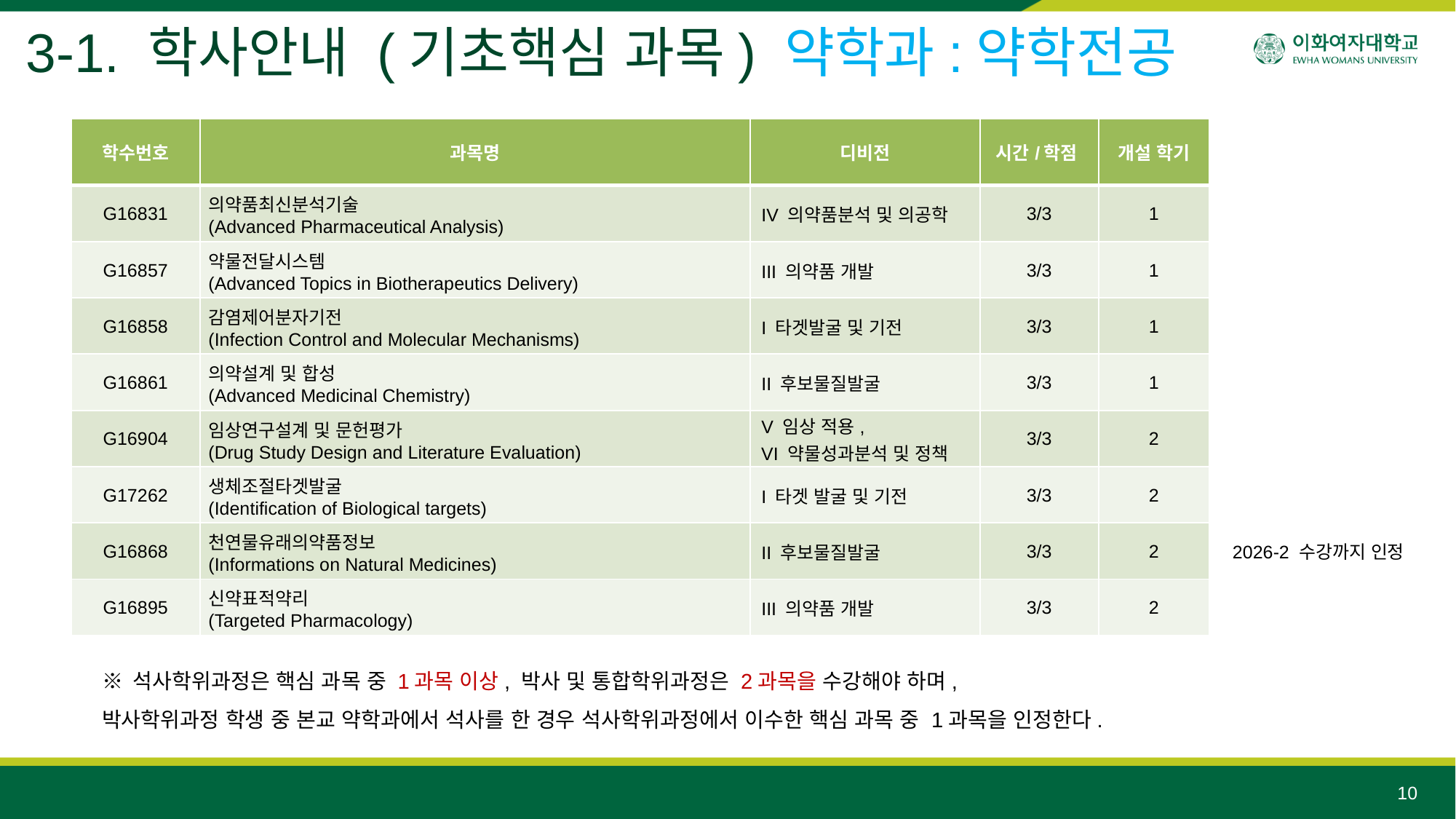

3-1. 학사안내 (기초핵심 과목) 약학과:약학전공
| 학수번호 | 과목명 | 디비전 | 시간/학점 | 개설 학기 |
| --- | --- | --- | --- | --- |
| G16831 | 의약품최신분석기술 (Advanced Pharmaceutical Analysis) | IV 의약품분석 및 의공학 | 3/3 | 1 |
| G16857 | 약물전달시스템 (Advanced Topics in Biotherapeutics Delivery) | III 의약품 개발 | 3/3 | 1 |
| G16858 | 감염제어분자기전 (Infection Control and Molecular Mechanisms) | I 타겟발굴 및 기전 | 3/3 | 1 |
| G16861 | 의약설계 및 합성 (Advanced Medicinal Chemistry) | II 후보물질발굴 | 3/3 | 1 |
| G16904 | 임상연구설계 및 문헌평가 (Drug Study Design and Literature Evaluation) | V 임상 적용, VI 약물성과분석 및 정책 | 3/3 | 2 |
| G17262 | 생체조절타겟발굴 (Identification of Biological targets) | I 타겟 발굴 및 기전 | 3/3 | 2 |
| G16868 | 천연물유래의약품정보 (Informations on Natural Medicines) | II 후보물질발굴 | 3/3 | 2 |
| G16895 | 신약표적약리 (Targeted Pharmacology) | III 의약품 개발 | 3/3 | 2 |
2026-2 수강까지 인정
※ 석사학위과정은 핵심 과목 중 1과목 이상, 박사 및 통합학위과정은 2과목을 수강해야 하며,
박사학위과정 학생 중 본교 약학과에서 석사를 한 경우 석사학위과정에서 이수한 핵심 과목 중 1과목을 인정한다.
10